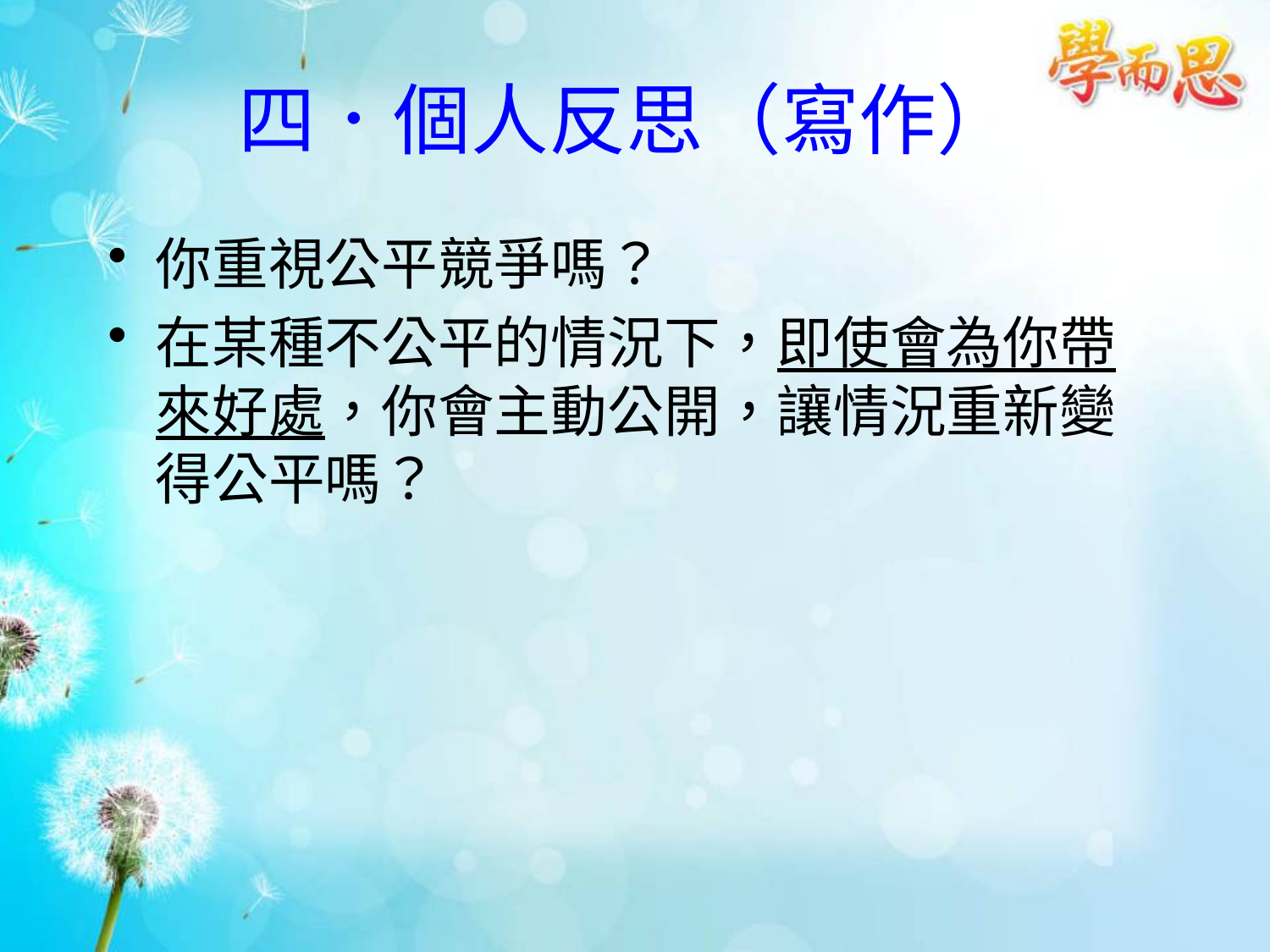

# 四．個人反思（寫作）
你重視公平競爭嗎？
在某種不公平的情況下，即使會為你帶來好處，你會主動公開，讓情況重新變得公平嗎？